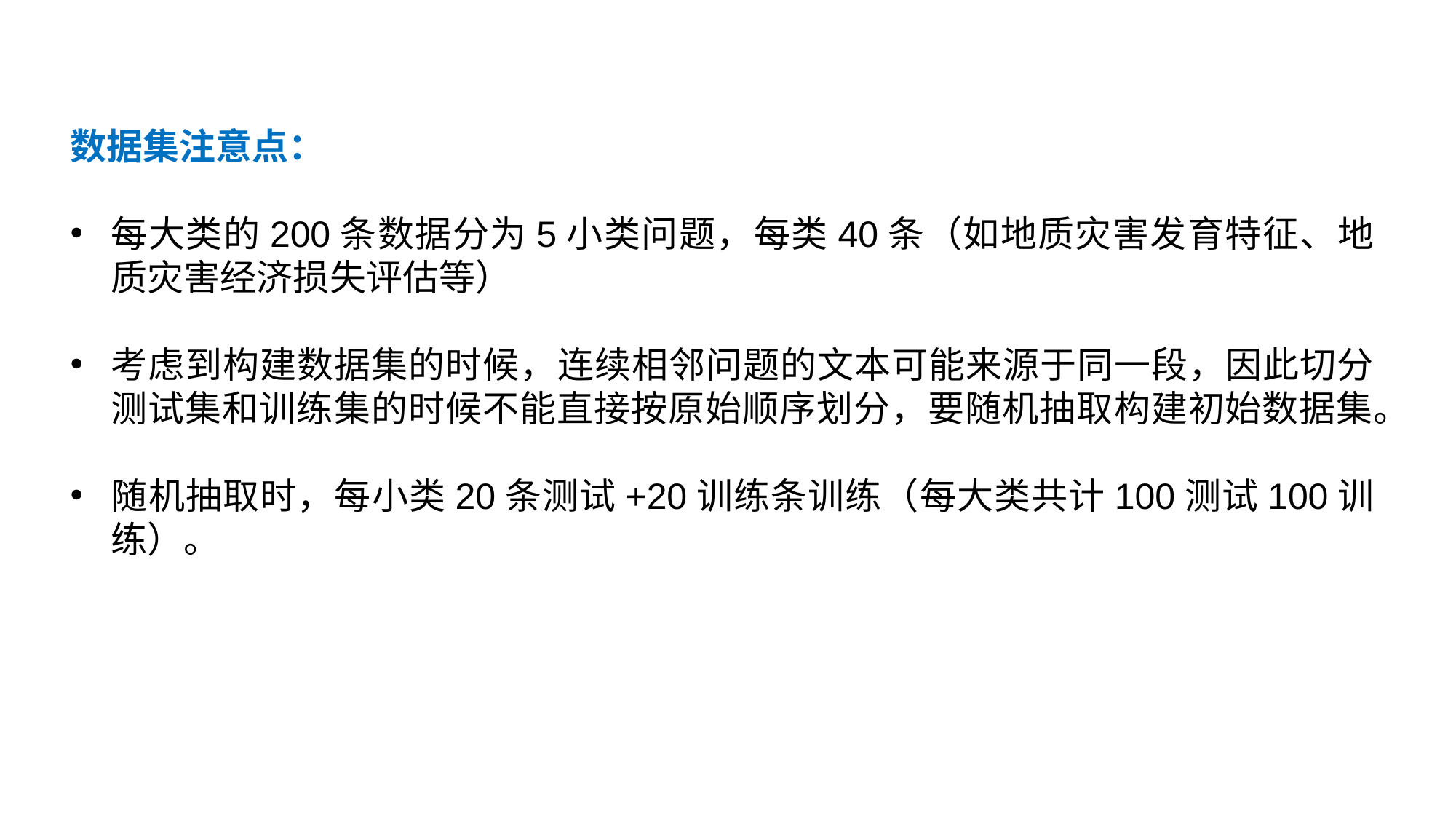

数据集注意点：

每大类的200条数据分为5小类问题，每类40条（如地质灾害发育特征、地质灾害经济损失评估等）

考虑到构建数据集的时候，连续相邻问题的文本可能来源于同一段，因此切分测试集和训练集的时候不能直接按原始顺序划分，要随机抽取构建初始数据集。

随机抽取时，每小类20条测试+20训练条训练（每大类共计100测试100训练）。